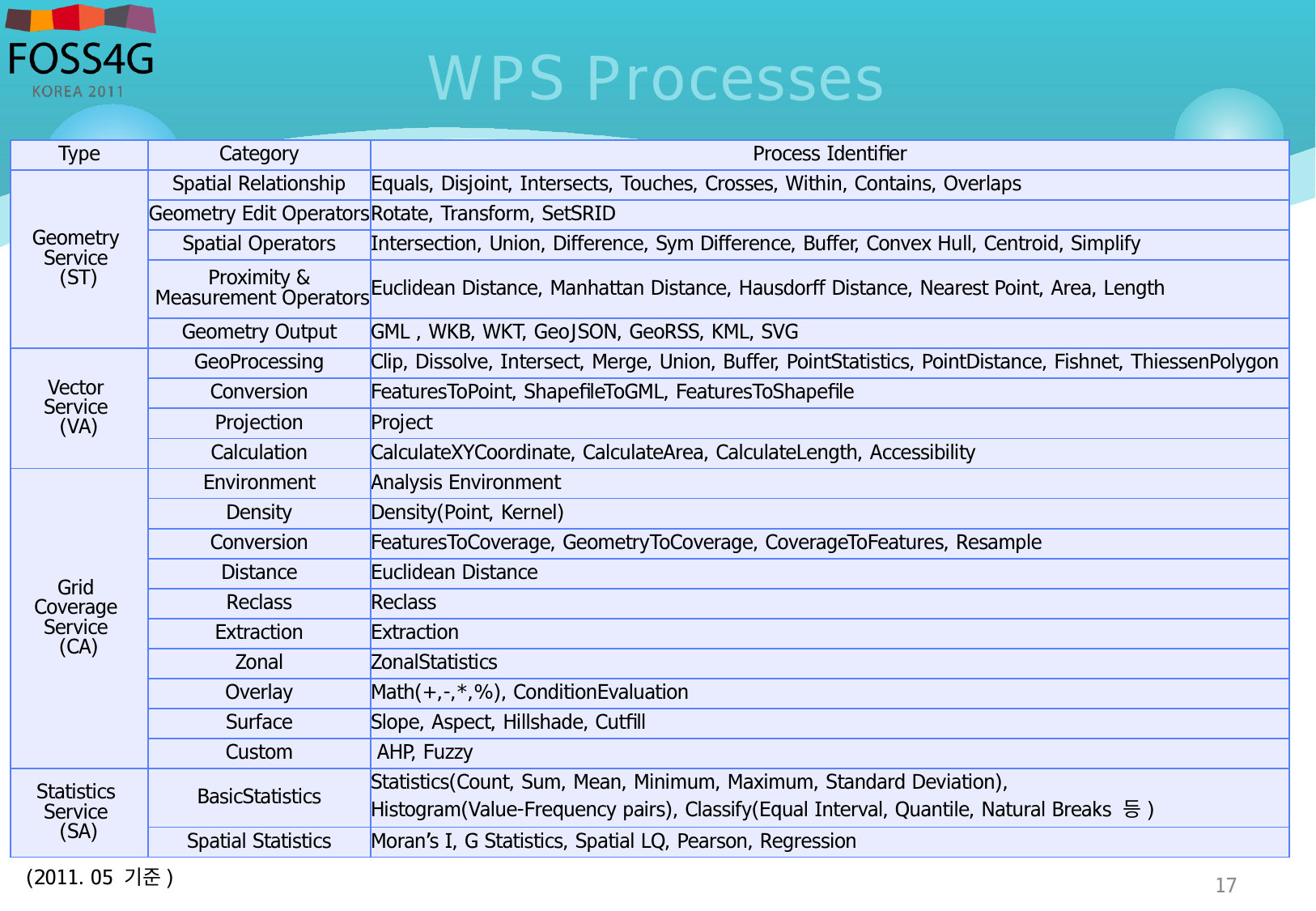

# WPS Processes
| Type | Category | Process Identifier |
| --- | --- | --- |
| Geometry Service (ST) | Spatial Relationship | Equals, Disjoint, Intersects, Touches, Crosses, Within, Contains, Overlaps |
|  | Geometry Edit Operators | Rotate, Transform, SetSRID |
|  | Spatial Operators | Intersection, Union, Difference, Sym Difference, Buffer, Convex Hull, Centroid, Simplify |
|  | Proximity & Measurement Operators | Euclidean Distance, Manhattan Distance, Hausdorff Distance, Nearest Point, Area, Length |
|  | Geometry Output | GML , WKB, WKT, GeoJSON, GeoRSS, KML, SVG |
| Vector Service (VA) | GeoProcessing | Clip, Dissolve, Intersect, Merge, Union, Buffer, PointStatistics, PointDistance, Fishnet, ThiessenPolygon |
|  | Conversion | FeaturesToPoint, ShapefileToGML, FeaturesToShapefile |
|  | Projection | Project |
|  | Calculation | CalculateXYCoordinate, CalculateArea, CalculateLength, Accessibility |
| Grid Coverage Service (CA) | Environment | Analysis Environment |
|  | Density | Density(Point, Kernel) |
|  | Conversion | FeaturesToCoverage, GeometryToCoverage, CoverageToFeatures, Resample |
|  | Distance | Euclidean Distance |
|  | Reclass | Reclass |
|  | Extraction | Extraction |
|  | Zonal | ZonalStatistics |
|  | Overlay | Math(+,-,\*,%), ConditionEvaluation |
|  | Surface | Slope, Aspect, Hillshade, Cutfill |
|  | Custom | AHP, Fuzzy |
| Statistics Service (SA) | BasicStatistics | Statistics(Count, Sum, Mean, Minimum, Maximum, Standard Deviation), Histogram(Value-Frequency pairs), Classify(Equal Interval, Quantile, Natural Breaks 등) |
|  | Spatial Statistics | Moran’s I, G Statistics, Spatial LQ, Pearson, Regression |
(2011. 05 기준)
17